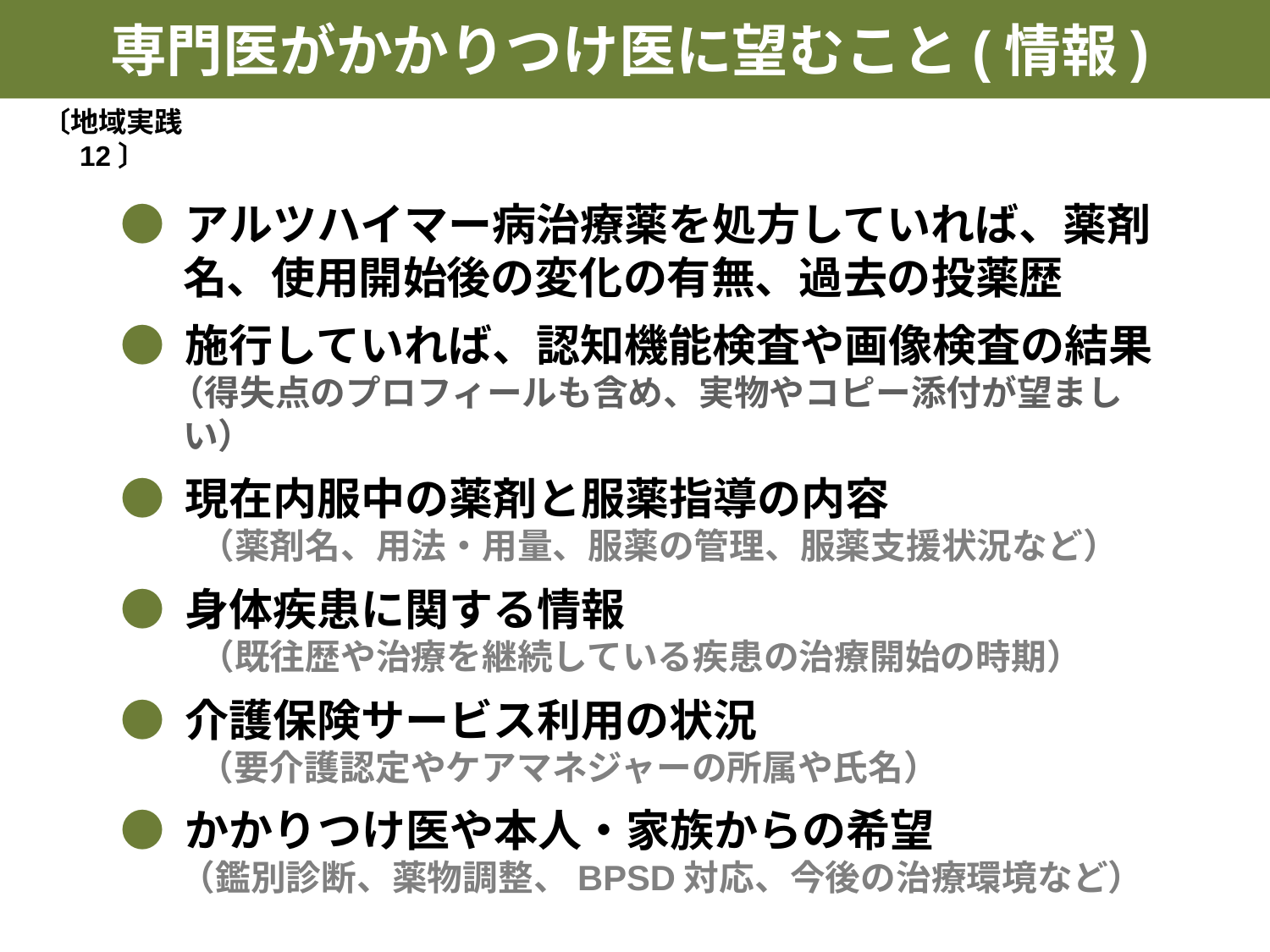

専門医がかかりつけ医に望むこと(情報)
〔地域実践 12〕
● アルツハイマー病治療薬を処方していれば、薬剤名、使用開始後の変化の有無、過去の投薬歴
● 施行していれば、認知機能検査や画像検査の結果
     （得失点のプロフィールも含め、実物やコピー添付が望ましい）
● 現在内服中の薬剤と服薬指導の内容
　　 （薬剤名、用法・用量、服薬の管理、服薬支援状況など）
● 身体疾患に関する情報
　　 （既往歴や治療を継続している疾患の治療開始の時期）
● 介護保険サービス利用の状況
　　  （要介護認定やケアマネジャーの所属や氏名）
● かかりつけ医や本人・家族からの希望
　   （鑑別診断、薬物調整、BPSD対応、今後の治療環境など）